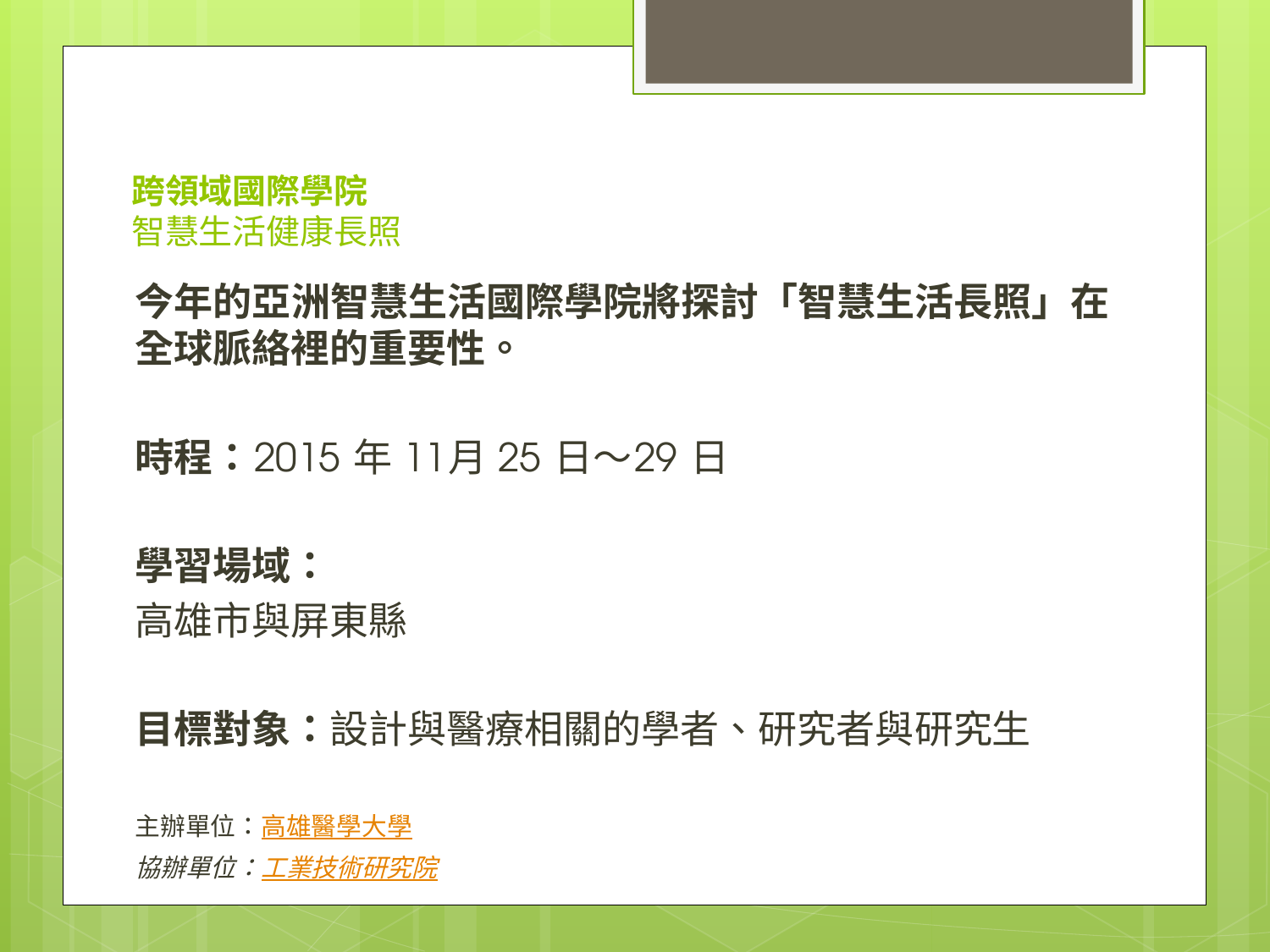

# 跨領域國際學院 智慧生活健康長照
今年的亞洲智慧生活國際學院將探討「智慧生活長照」在全球脈絡裡的重要性。

時程：2015 年 11月 25 日～29 日

學習場域：
高雄市與屏東縣

目標對象：設計與醫療相關的學者、研究者與研究生

主辦單位：高雄醫學大學
協辦單位：工業技術研究院